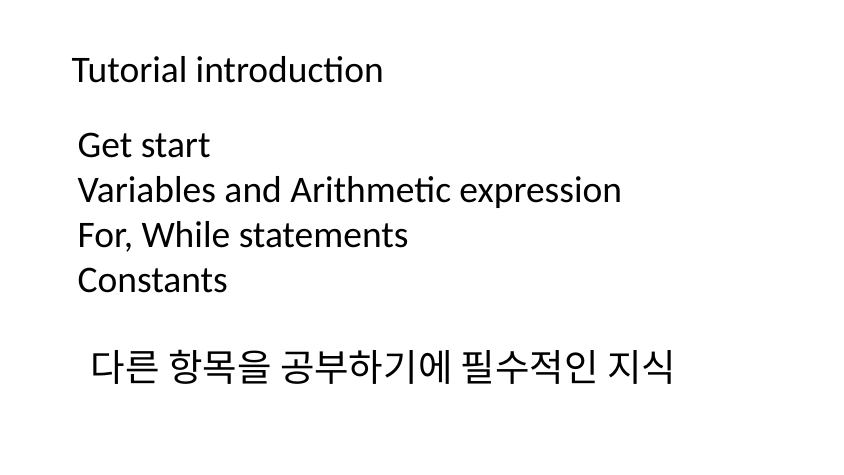

Tutorial introduction
Get start
Variables and Arithmetic expression
For, While statements
Constants
다른 항목을 공부하기에 필수적인 지식